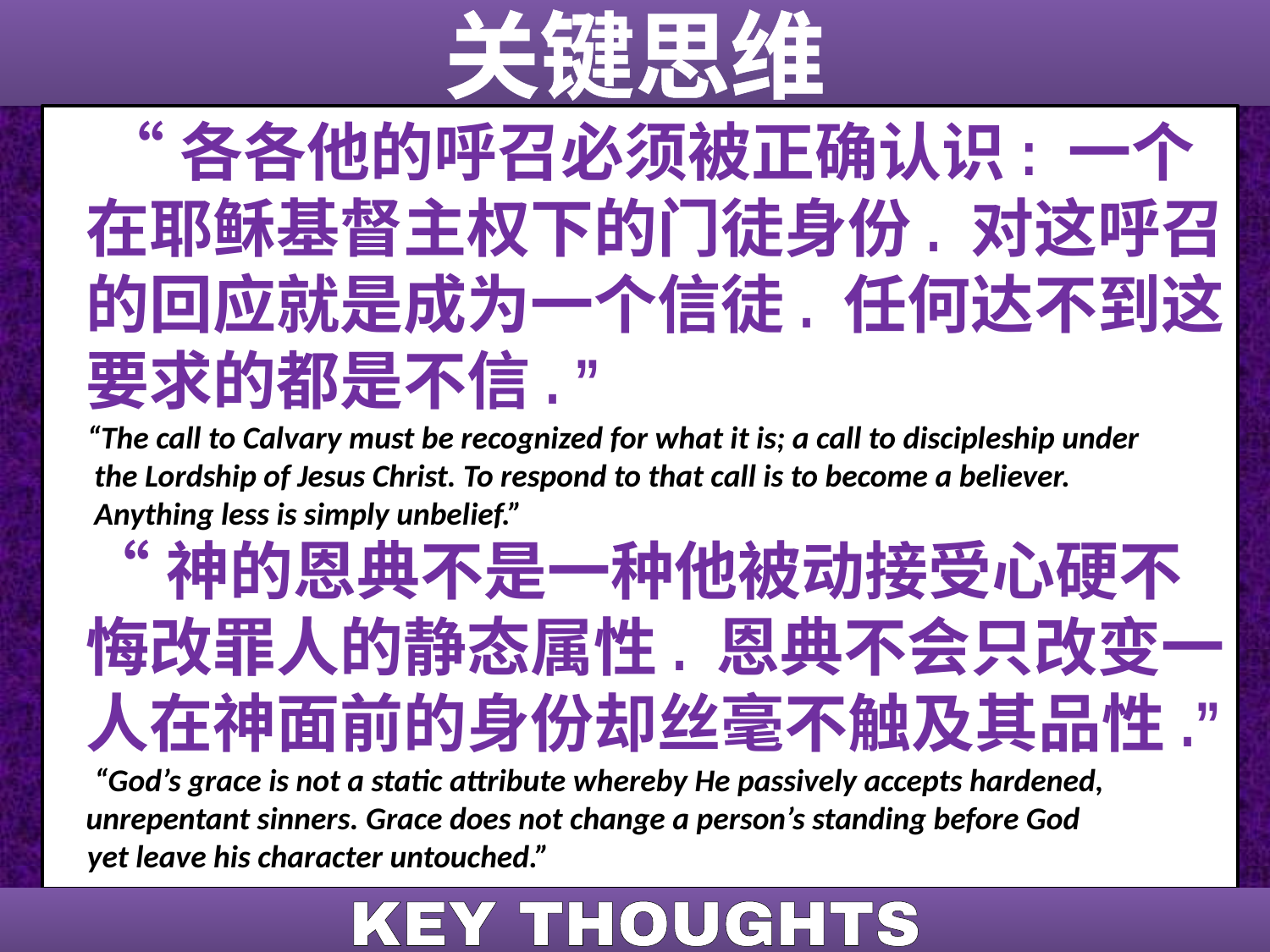

关键思维
 “各各他的呼召必须被正确认识: 一个在耶稣基督主权下的门徒身份. 对这呼召的回应就是成为一个信徒. 任何达不到这要求的都是不信. ”
“The call to Calvary must be recognized for what it is; a call to discipleship under
 the Lordship of Jesus Christ. To respond to that call is to become a believer.
 Anything less is simply unbelief.”
“神的恩典不是一种他被动接受心硬不悔改罪人的静态属性. 恩典不会只改变一人在神面前的身份却丝毫不触及其品性.”
 “God’s grace is not a static attribute whereby He passively accepts hardened, unrepentant sinners. Grace does not change a person’s standing before God
yet leave his character untouched.”

KEY THOUGHTS